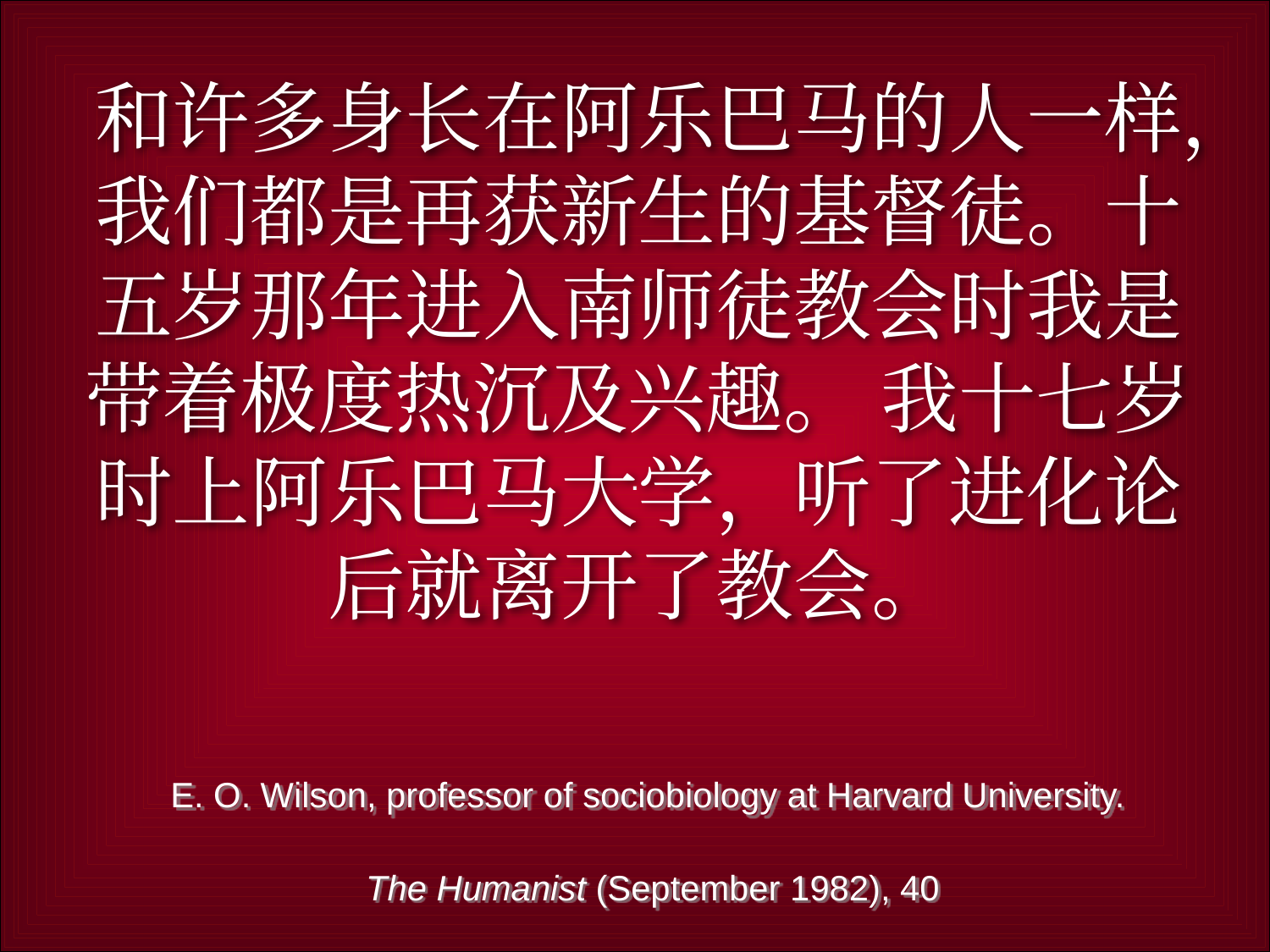

.
# 和许多身长在阿乐巴马的人一样，我们都是再获新生的基督徒。十五岁那年进入南师徒教会时我是带着极度热沉及兴趣。 我十七岁时上阿乐巴马大学，听了进化论后就离开了教会。
E. O. Wilson, professor of sociobiology at Harvard University.
The Humanist (September 1982), 40